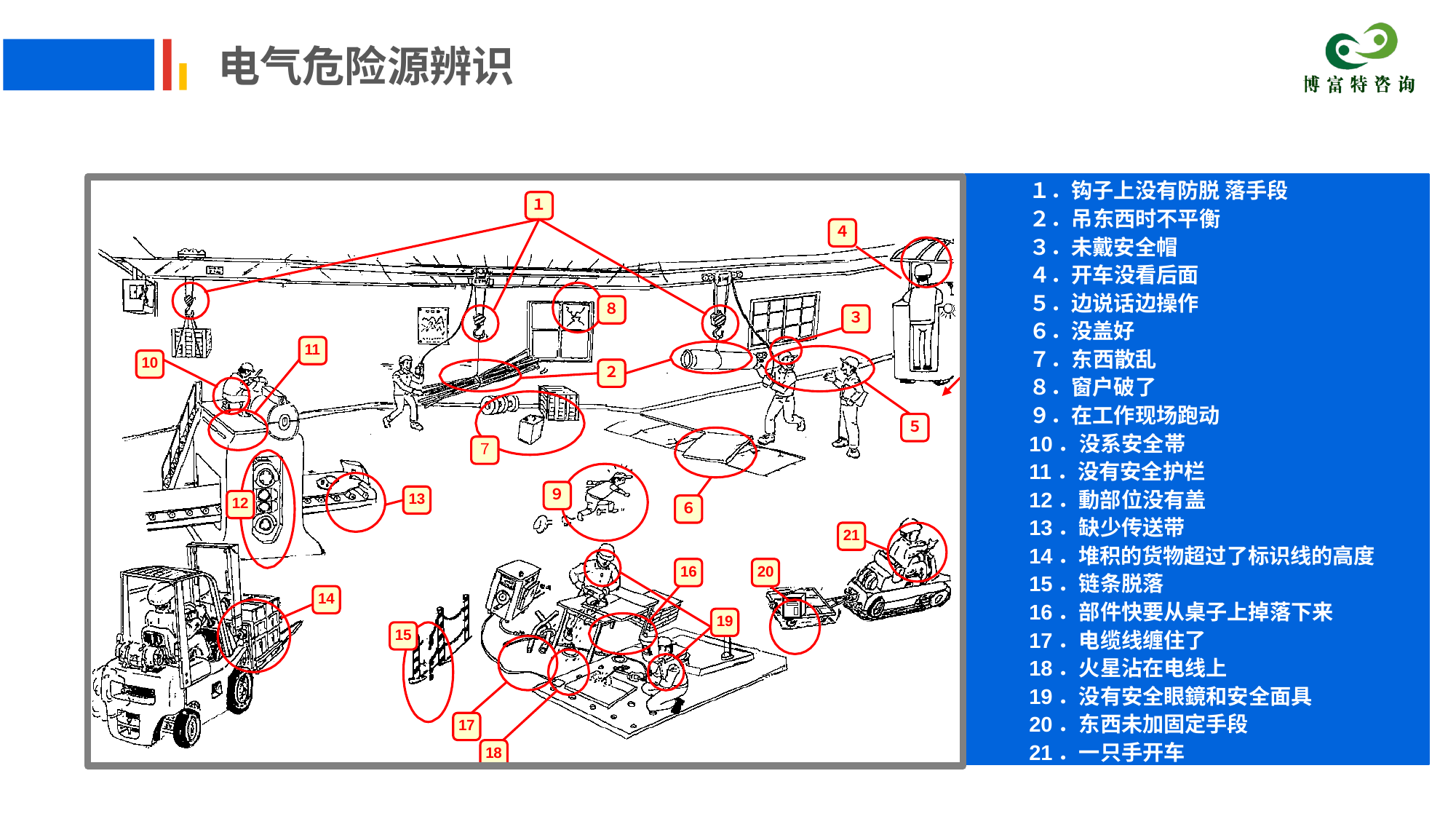

电气危险源辨识

１．钩子上没有防脱 落手段
２．吊东西时不平衡
３．未戴安全帽
４．开车没看后面
５．边说话边操作
６．没盖好
７．东西散乱
８．窗户破了
９．在工作现场跑动
10．没系安全帯
11．没有安全护栏
12．動部位没有盖
13．缺少传送带
14．堆积的货物超过了标识线的高度
15．链条脱落
16．部件快要从桌子上掉落下来
17．电缆线缠住了
18．火星沾在电线上
19．没有安全眼鏡和安全面具
20．东西未加固定手段
21．一只手开车

１

４

８

３

11

10

２

５

７

９

13

12

６

21

16
20

14

19

15

17

18